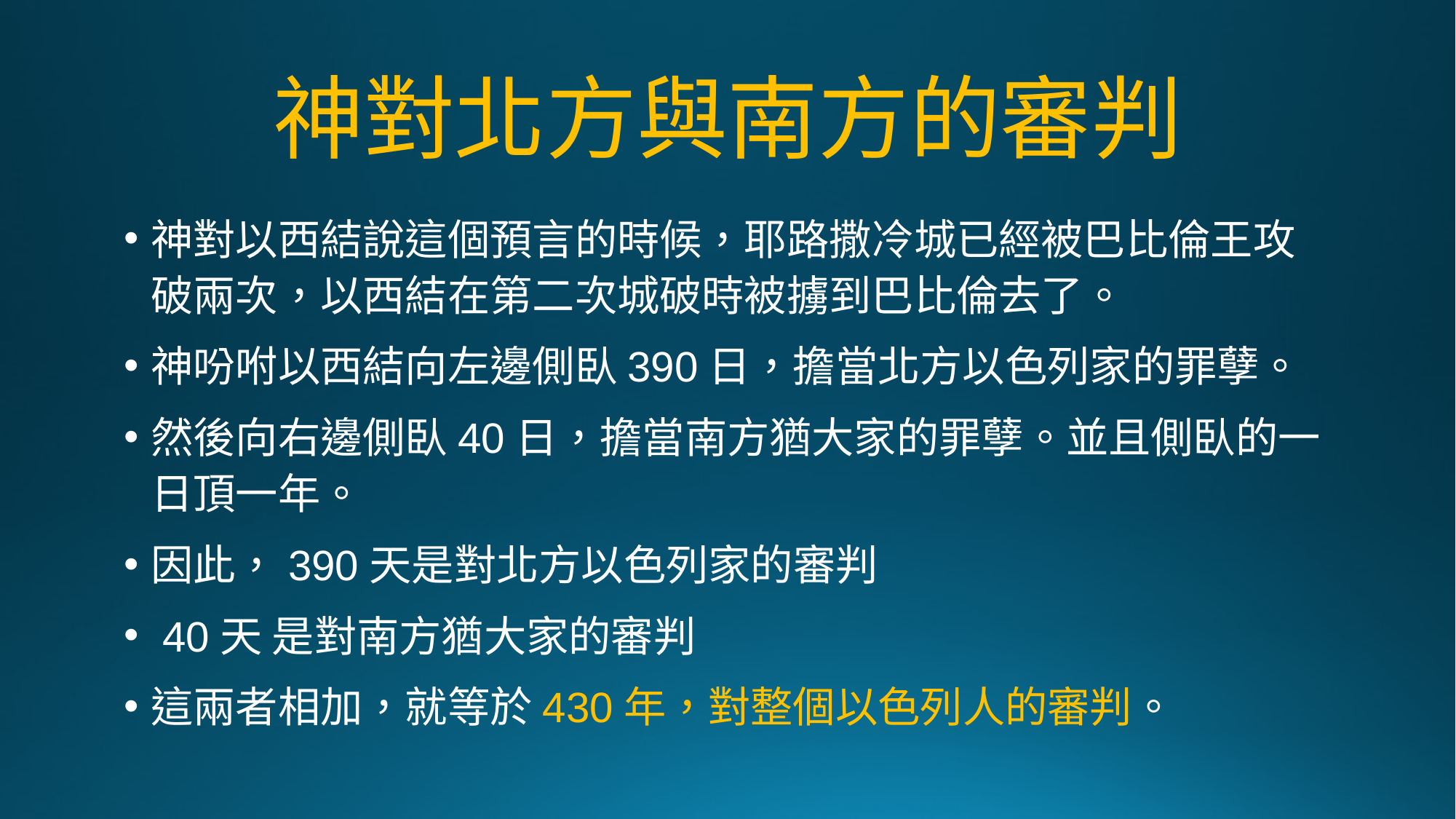

# 神對北方與南方的審判
神對以西結說這個預言的時候，耶路撒冷城已經被巴比倫王攻破兩次，以西結在第二次城破時被擄到巴比倫去了。
神吩咐以西結向左邊側臥390日，擔當北方以色列家的罪孽。
然後向右邊側臥40日，擔當南方猶大家的罪孽。並且側臥的一日頂一年。
因此，390天是對北方以色列家的審判
 40天 是對南方猶大家的審判
這兩者相加，就等於430年，對整個以色列人的審判。